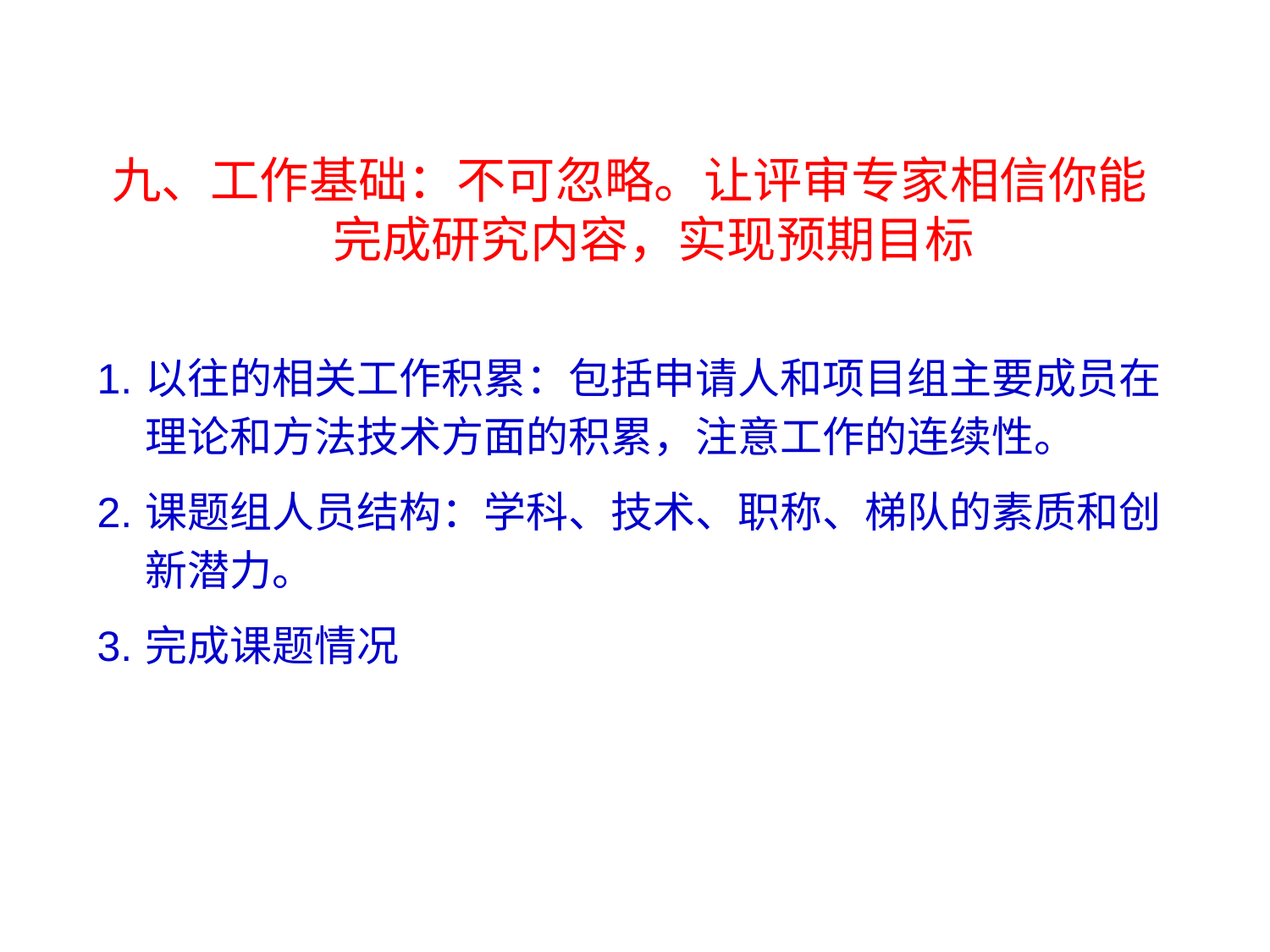

九、工作基础：不可忽略。让评审专家相信你能完成研究内容，实现预期目标

以往的相关工作积累：包括申请人和项目组主要成员在理论和方法技术方面的积累，注意工作的连续性。
课题组人员结构：学科、技术、职称、梯队的素质和创新潜力。
完成课题情况